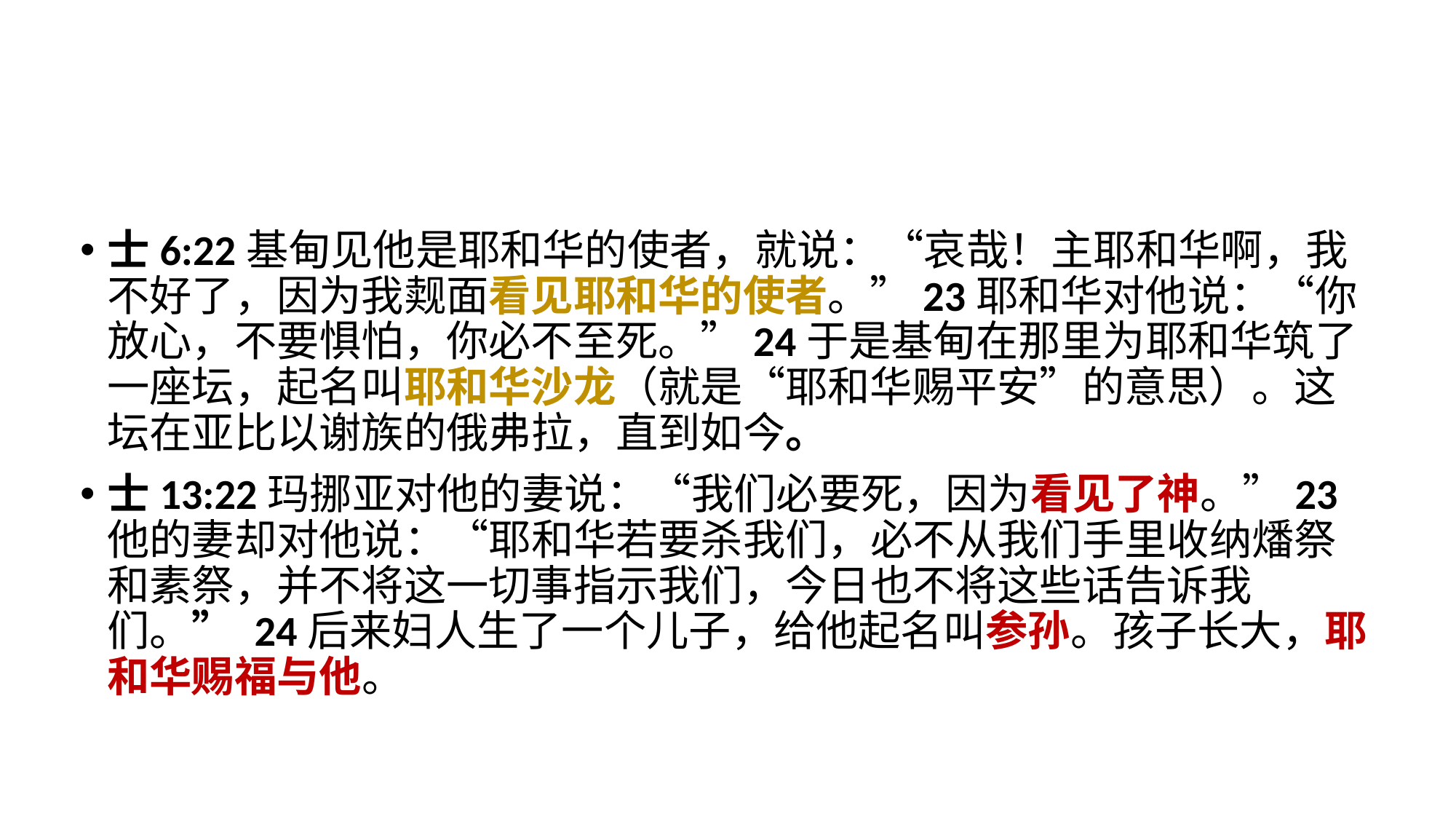

士6:22基甸见他是耶和华的使者，就说：“哀哉！主耶和华啊，我不好了，因为我觌面看见耶和华的使者。”23耶和华对他说：“你放心，不要惧怕，你必不至死。”24于是基甸在那里为耶和华筑了一座坛，起名叫耶和华沙龙（就是“耶和华赐平安”的意思）。这坛在亚比以谢族的俄弗拉，直到如今。
士13:22玛挪亚对他的妻说：“我们必要死，因为看见了神。”23他的妻却对他说：“耶和华若要杀我们，必不从我们手里收纳燔祭和素祭，并不将这一切事指示我们，今日也不将这些话告诉我们。” 24后来妇人生了一个儿子，给他起名叫参孙。孩子长大，耶和华赐福与他。